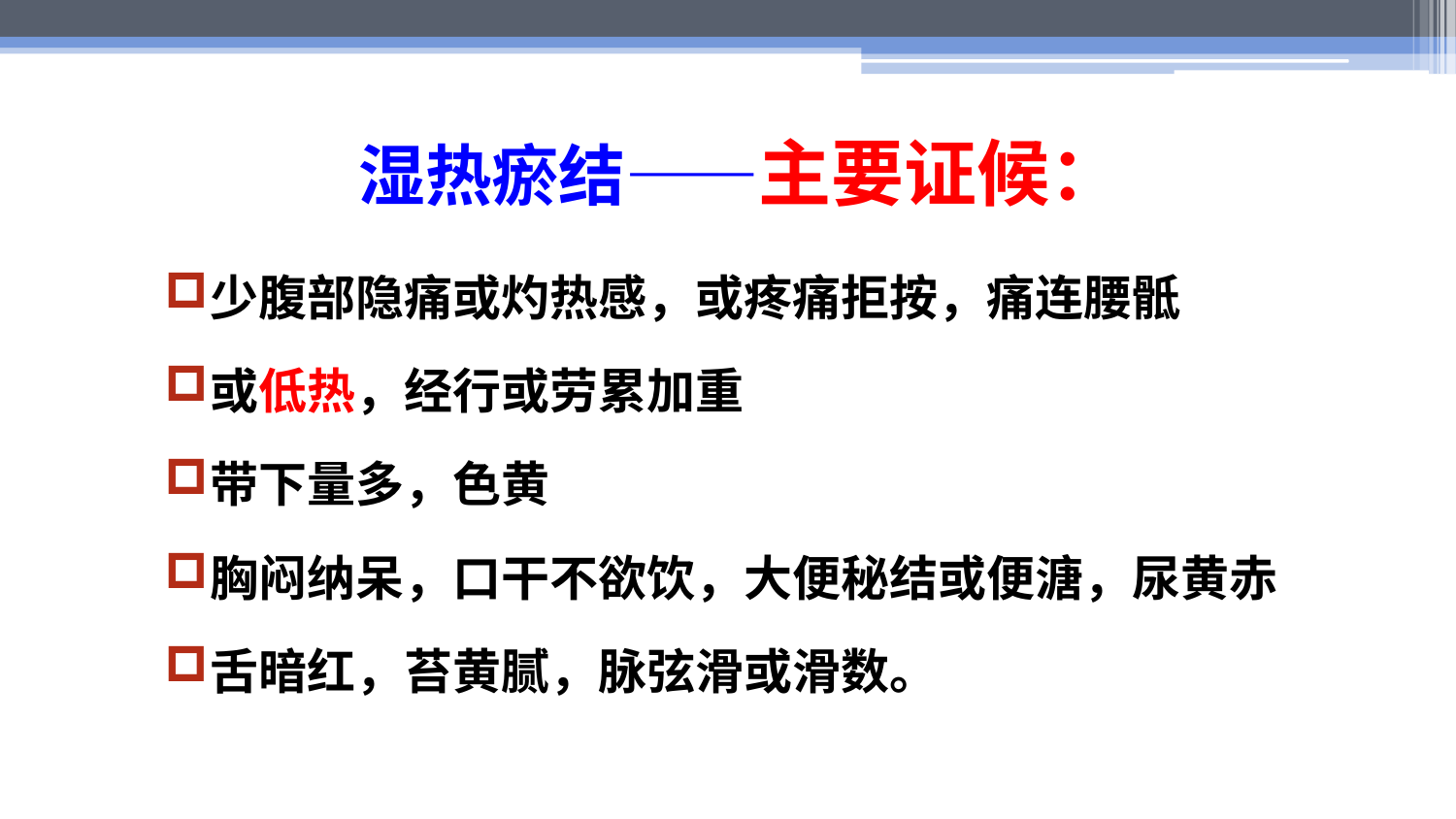

# 湿热瘀结——主要证候：
少腹部隐痛或灼热感，或疼痛拒按，痛连腰骶
或低热，经行或劳累加重
带下量多，色黄
胸闷纳呆，口干不欲饮，大便秘结或便溏，尿黄赤
舌暗红，苔黄腻，脉弦滑或滑数。